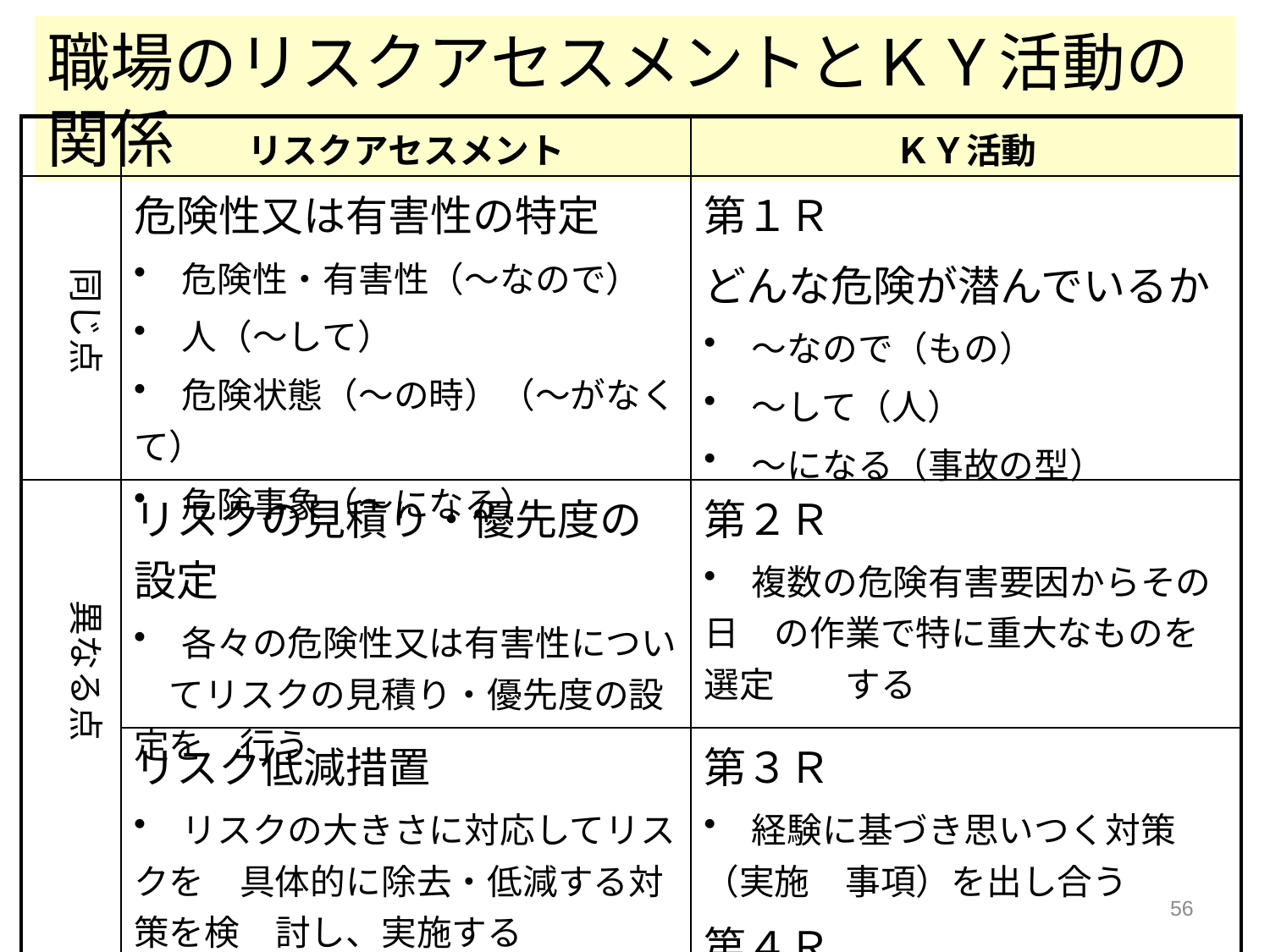

職場のリスクアセスメントとＫＹ活動の関係
|  | リスクアセスメント | ＫＹ活動 |
| --- | --- | --- |
|  | 危険性又は有害性の特定 　危険性・有害性（～なので） 　人（～して） 　危険状態（～の時）（～がなくて） 　危険事象（～になる） | 第１Ｒ どんな危険が潜んでいるか 　～なので（もの） 　～して（人） 　～になる（事故の型） |
|  | リスクの見積り・優先度の設定 　各々の危険性又は有害性につい　てリスクの見積り・優先度の設定を　行う | 第２Ｒ 　複数の危険有害要因からその日　の作業で特に重大なものを選定　　する |
|  | リスク低減措置 　リスクの大きさに対応してリスクを　具体的に除去・低減する対策を検　討し、実施する | 第３Ｒ 　経験に基づき思いつく対策（実施　事項）を出し合う 第４Ｒ 　実施事項を絞り込む |
同じ点
異なる点
56